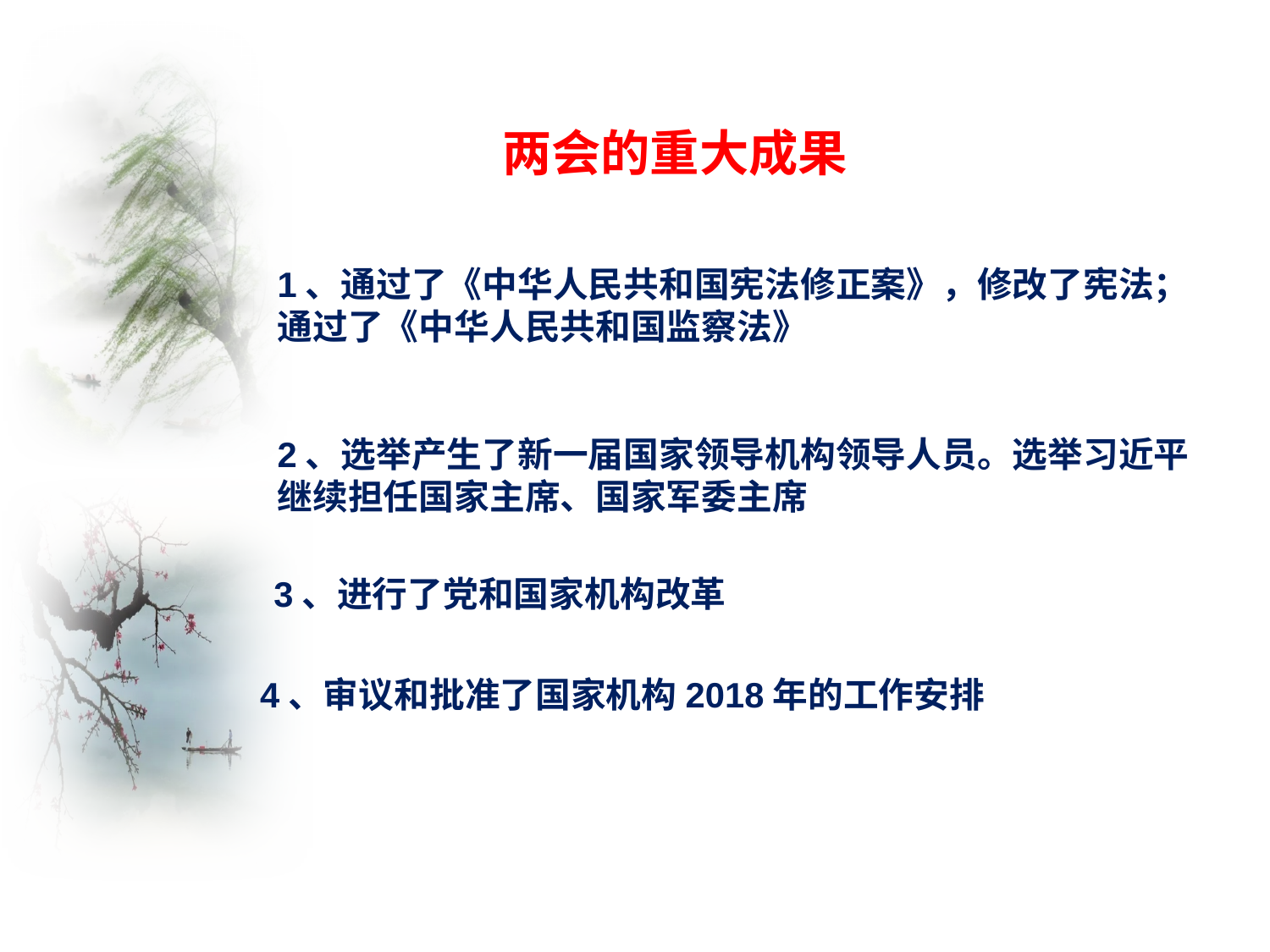

两会的重大成果
1、通过了《中华人民共和国宪法修正案》，修改了宪法；通过了《中华人民共和国监察法》

2、选举产生了新一届国家领导机构领导人员。选举习近平继续担任国家主席、国家军委主席
3、进行了党和国家机构改革
4、审议和批准了国家机构2018年的工作安排